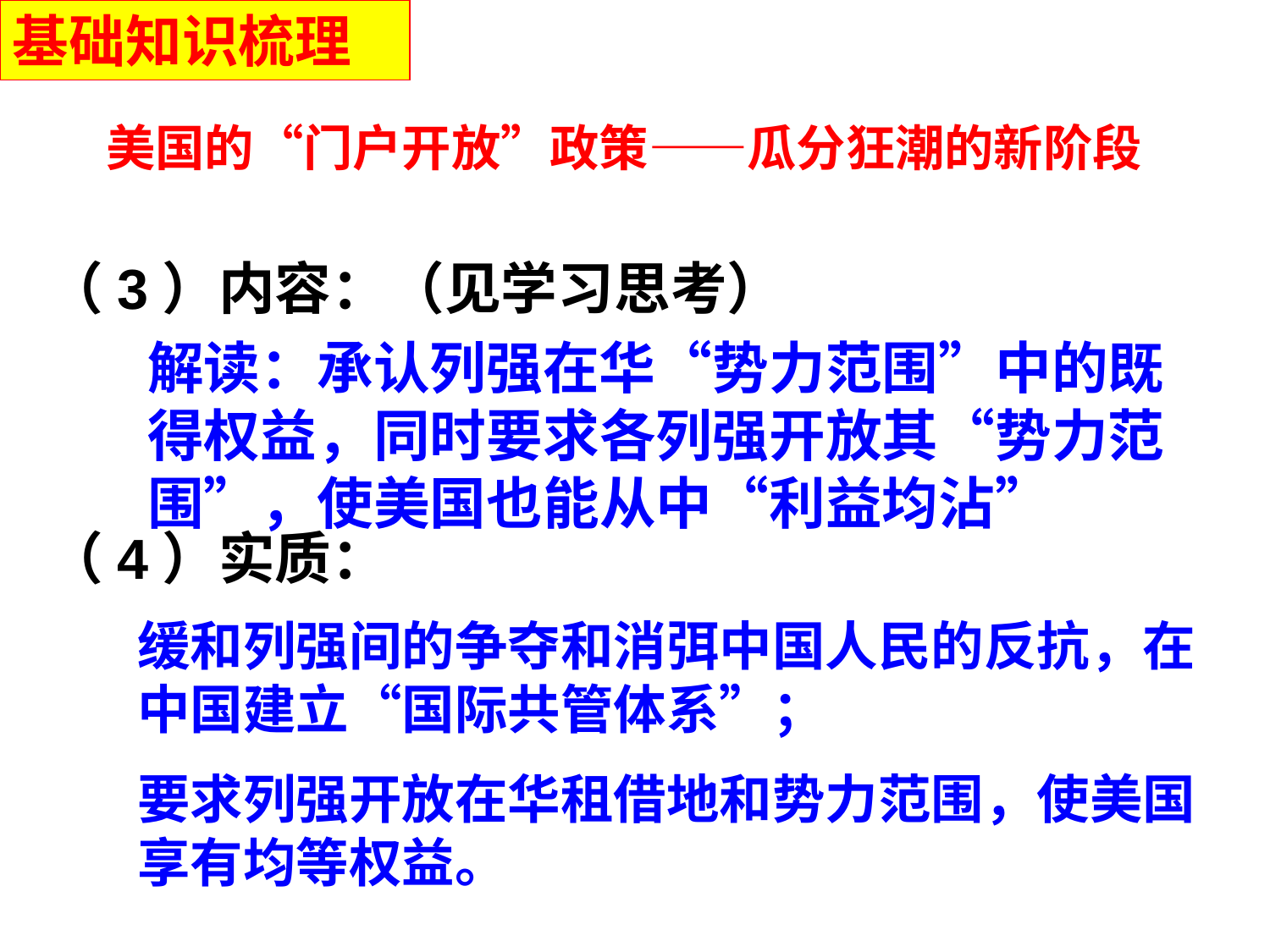

基础知识梳理
    美国的“门户开放”政策——瓜分狂潮的新阶段
（3）内容：（见学习思考）

（4）实质：

解读：承认列强在华“势力范围”中的既得权益，同时要求各列强开放其“势力范围”，使美国也能从中“利益均沾”

缓和列强间的争夺和消弭中国人民的反抗，在中国建立“国际共管体系”；
要求列强开放在华租借地和势力范围，使美国享有均等权益。